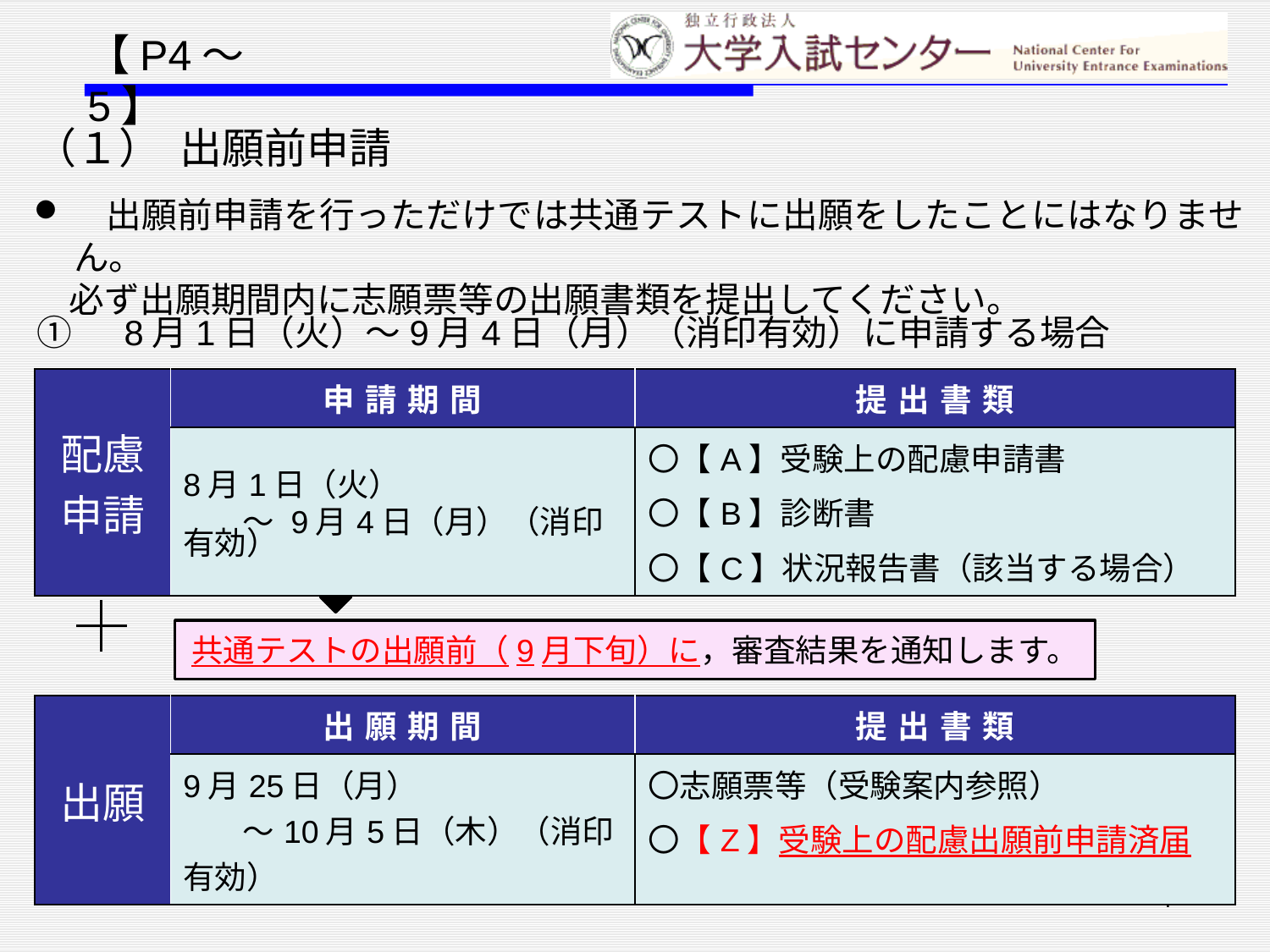

【P4～5】
（１）  出願前申請
　出願前申請を行っただけでは共通テストに出願をしたことにはなりません。
　必ず出願期間内に志願票等の出願書類を提出してください。
①　8月1日（火）～9月4日（月）（消印有効）に申請する場合

| 配慮申請 | 申請期間 | 提出書類 |
| --- | --- | --- |
|  | 8月1日（火） ～ 9月4日（月）（消印有効） | 〇【A】受験上の配慮申請書 〇【B】診断書 〇【C】状況報告書（該当する場合） |

共通テストの出願前（9月下旬）に，審査結果を通知します。

| 出願 | 出願期間 | 提出書類 |
| --- | --- | --- |
|  | 9月25日（月） ～10月5日（木）（消印有効） | 〇志願票等（受験案内参照） 〇【Z】受験上の配慮出願前申請済届 |
4